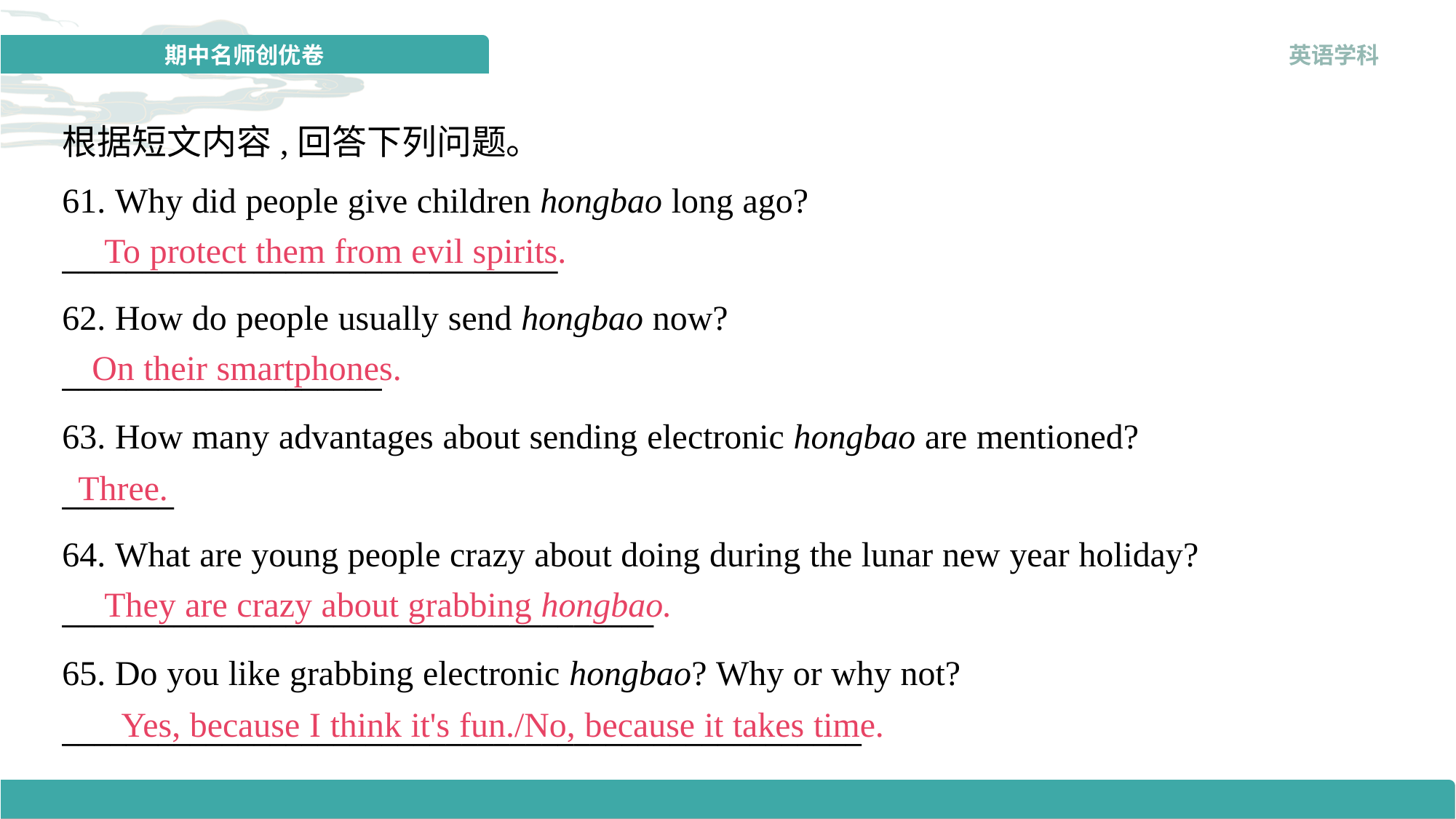

根据短文内容,回答下列问题。
61. Why did people give children hongbao long ago?
_______________________________
To protect them from evil spirits.
62. How do people usually send hongbao now?
____________________
On their smartphones.
63. How many advantages about sending electronic hongbao are mentioned?
_______
Three.
64. What are young people crazy about doing during the lunar new year holiday?
_____________________________________
They are crazy about grabbing hongbao.
65. Do you like grabbing electronic hongbao? Why or why not?
__________________________________________________
Yes, because I think it's fun./No, because it takes time.